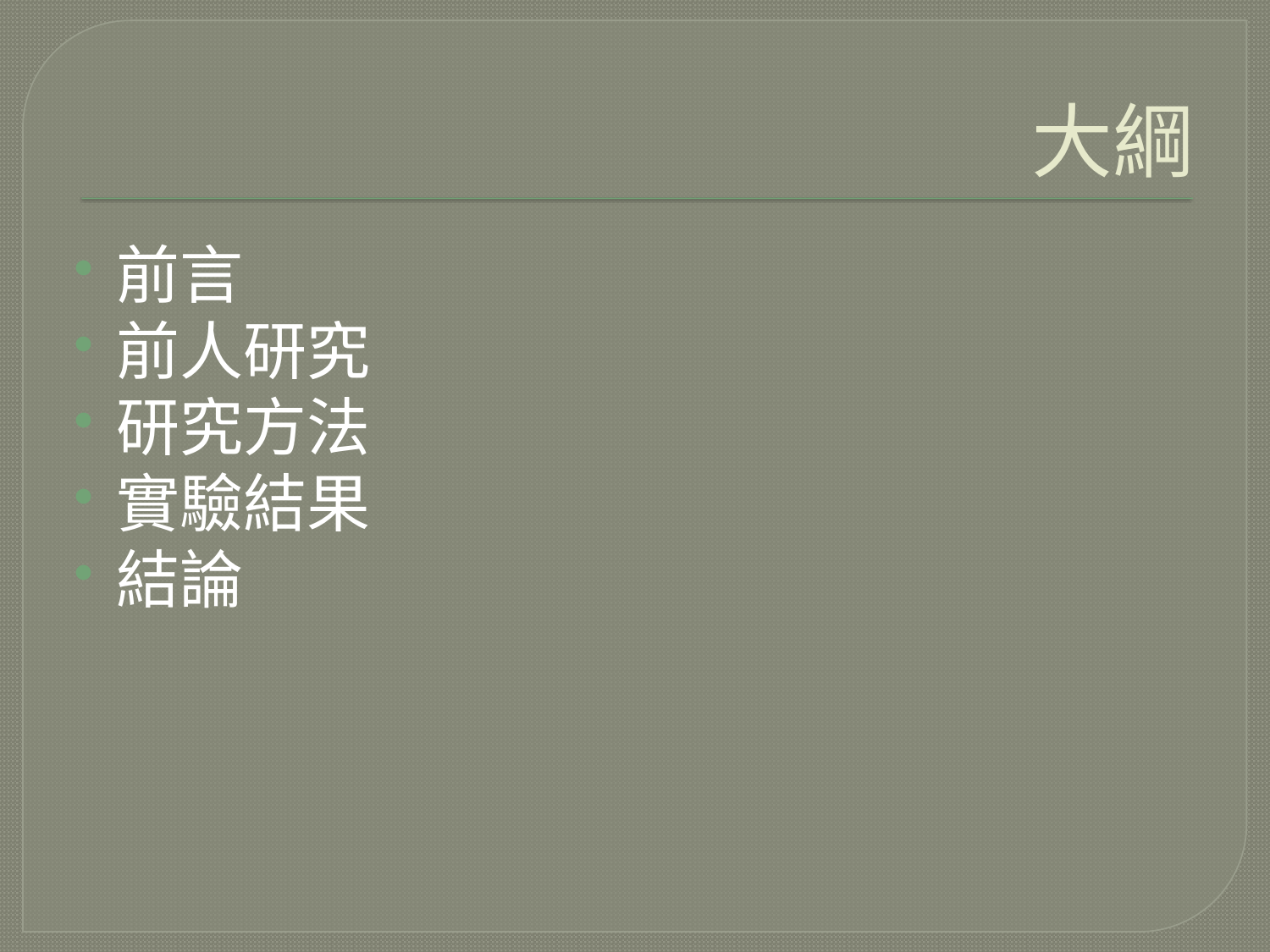

# 大綱
前言
前人研究
研究方法
實驗結果
結論